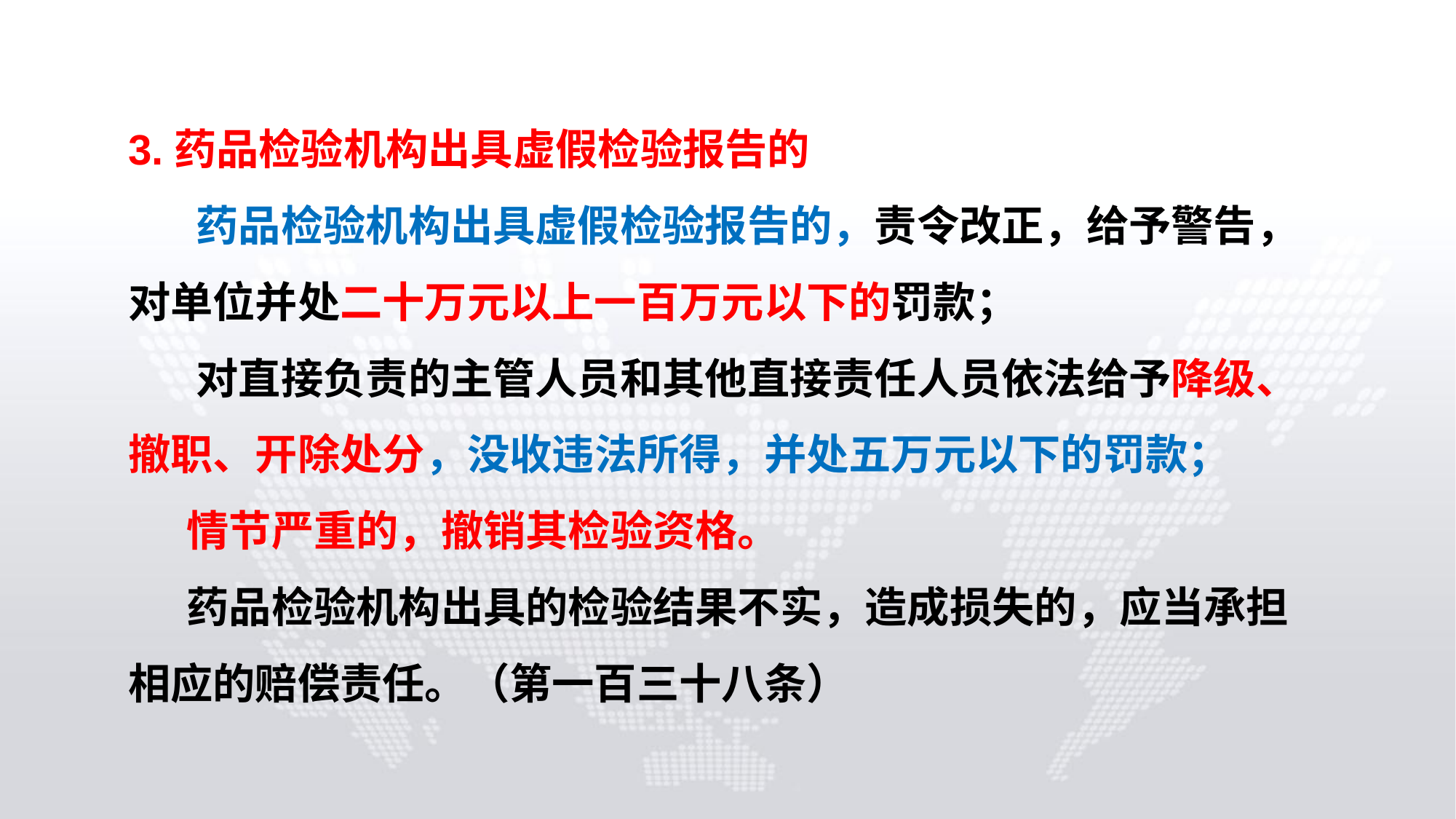

3.药品检验机构出具虚假检验报告的
      药品检验机构出具虚假检验报告的，责令改正，给予警告，对单位并处二十万元以上一百万元以下的罚款；
      对直接负责的主管人员和其他直接责任人员依法给予降级、撤职、开除处分，没收违法所得，并处五万元以下的罚款；
     情节严重的，撤销其检验资格。
     药品检验机构出具的检验结果不实，造成损失的，应当承担相应的赔偿责任。（第一百三十八条）